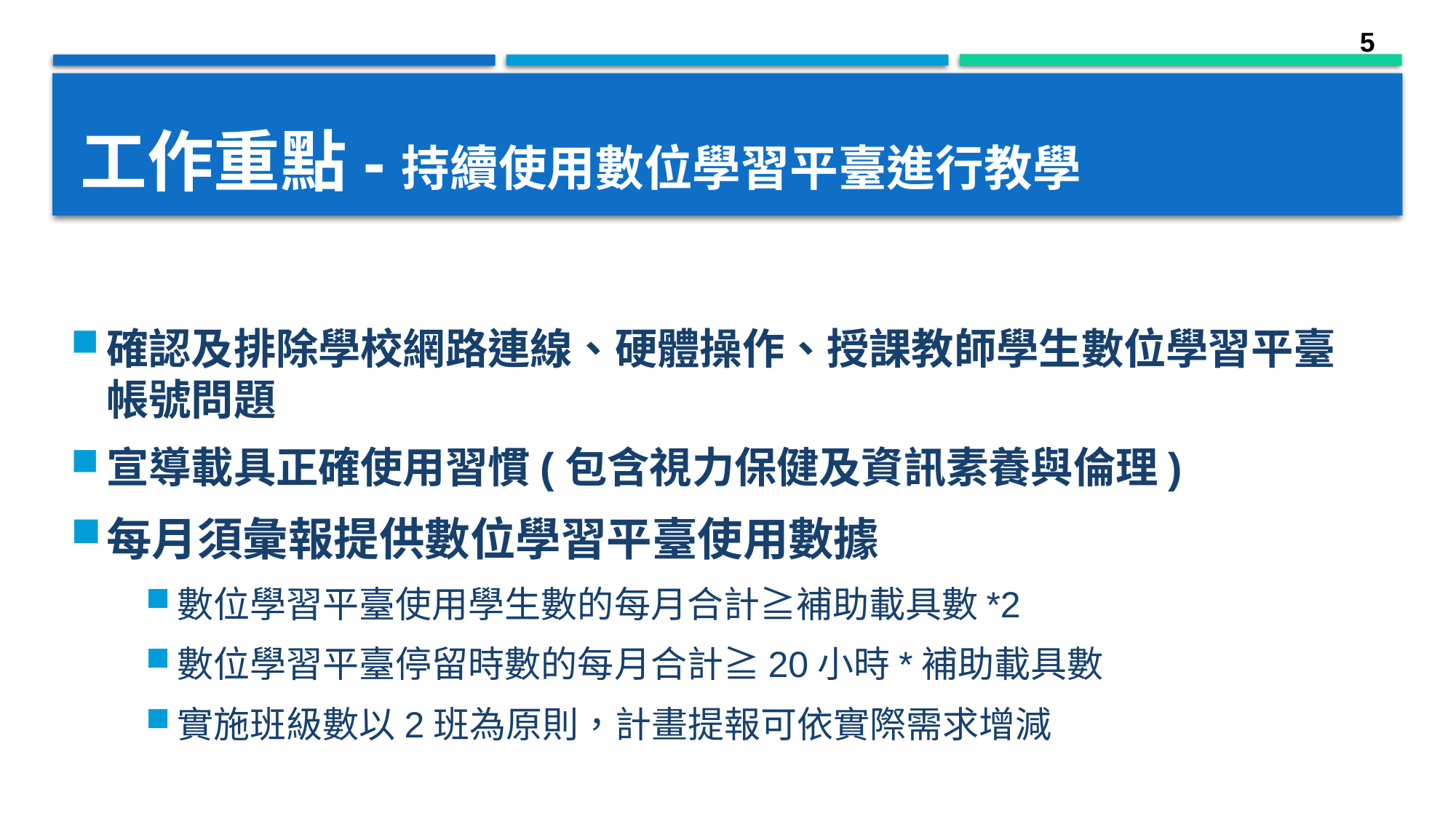

5
# 工作重點-持續使用數位學習平臺進行教學
確認及排除學校網路連線、硬體操作、授課教師學生數位學習平臺帳號問題
宣導載具正確使用習慣(包含視力保健及資訊素養與倫理)
每月須彙報提供數位學習平臺使用數據
數位學習平臺使用學生數的每月合計≧補助載具數*2
數位學習平臺停留時數的每月合計≧20小時*補助載具數
實施班級數以2班為原則，計畫提報可依實際需求增減